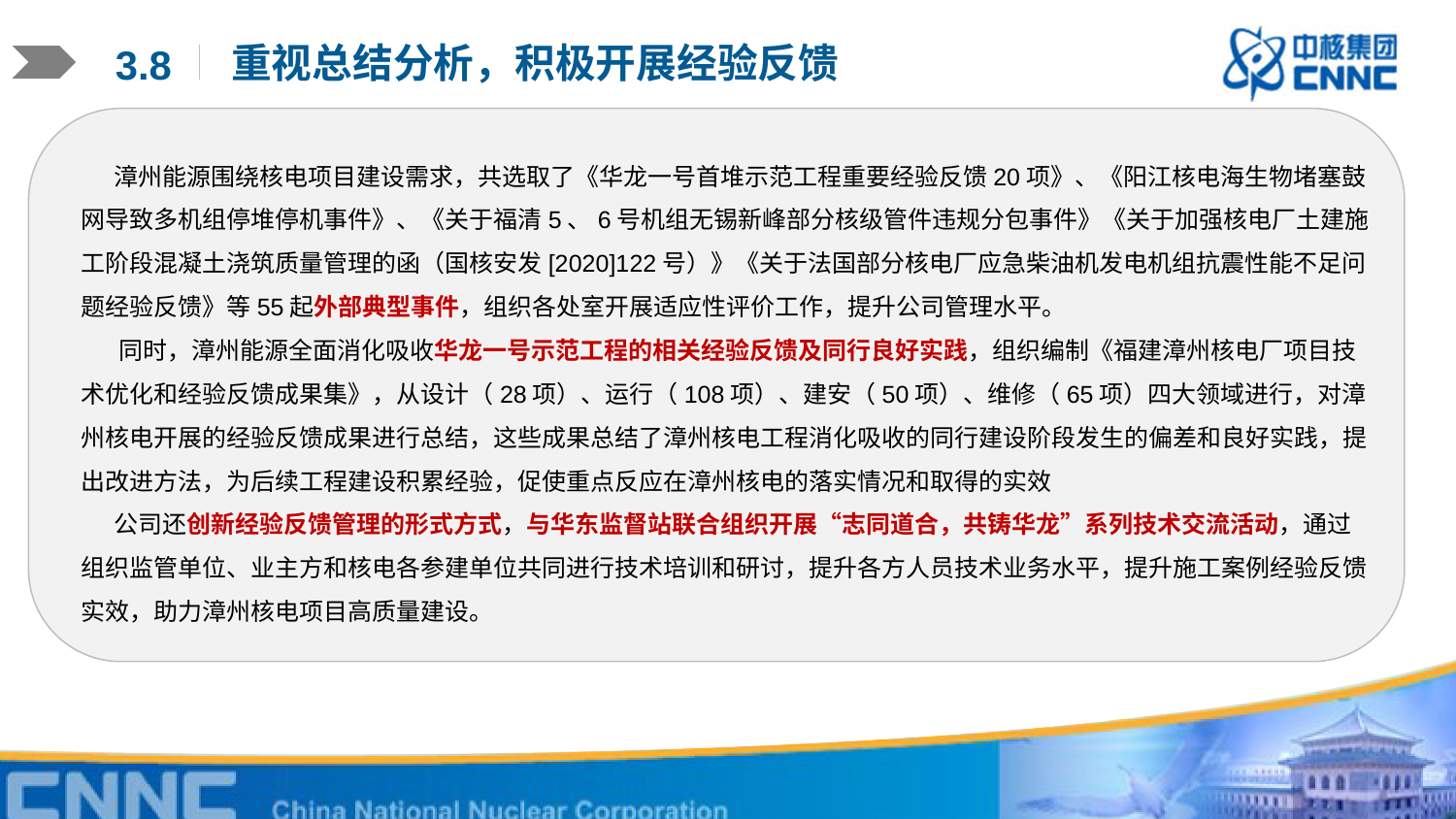

3.8
重视总结分析，积极开展经验反馈

     漳州能源围绕核电项目建设需求，共选取了《华龙一号首堆示范工程重要经验反馈20项》、《阳江核电海生物堵塞鼓网导致多机组停堆停机事件》、《关于福清5、6号机组无锡新峰部分核级管件违规分包事件》《关于加强核电厂土建施工阶段混凝土浇筑质量管理的函（国核安发[2020]122号）》《关于法国部分核电厂应急柴油机发电机组抗震性能不足问题经验反馈》等55起外部典型事件，组织各处室开展适应性评价工作，提升公司管理水平。
      同时，漳州能源全面消化吸收华龙一号示范工程的相关经验反馈及同行良好实践，组织编制《福建漳州核电厂项目技术优化和经验反馈成果集》，从设计（28项）、运行（108项）、建安（50项）、维修（65项）四大领域进行，对漳州核电开展的经验反馈成果进行总结，这些成果总结了漳州核电工程消化吸收的同行建设阶段发生的偏差和良好实践，提出改进方法，为后续工程建设积累经验，促使重点反应在漳州核电的落实情况和取得的实效
     公司还创新经验反馈管理的形式方式，与华东监督站联合组织开展“志同道合，共铸华龙”系列技术交流活动，通过组织监管单位、业主方和核电各参建单位共同进行技术培训和研讨，提升各方人员技术业务水平，提升施工案例经验反馈实效，助力漳州核电项目高质量建设。